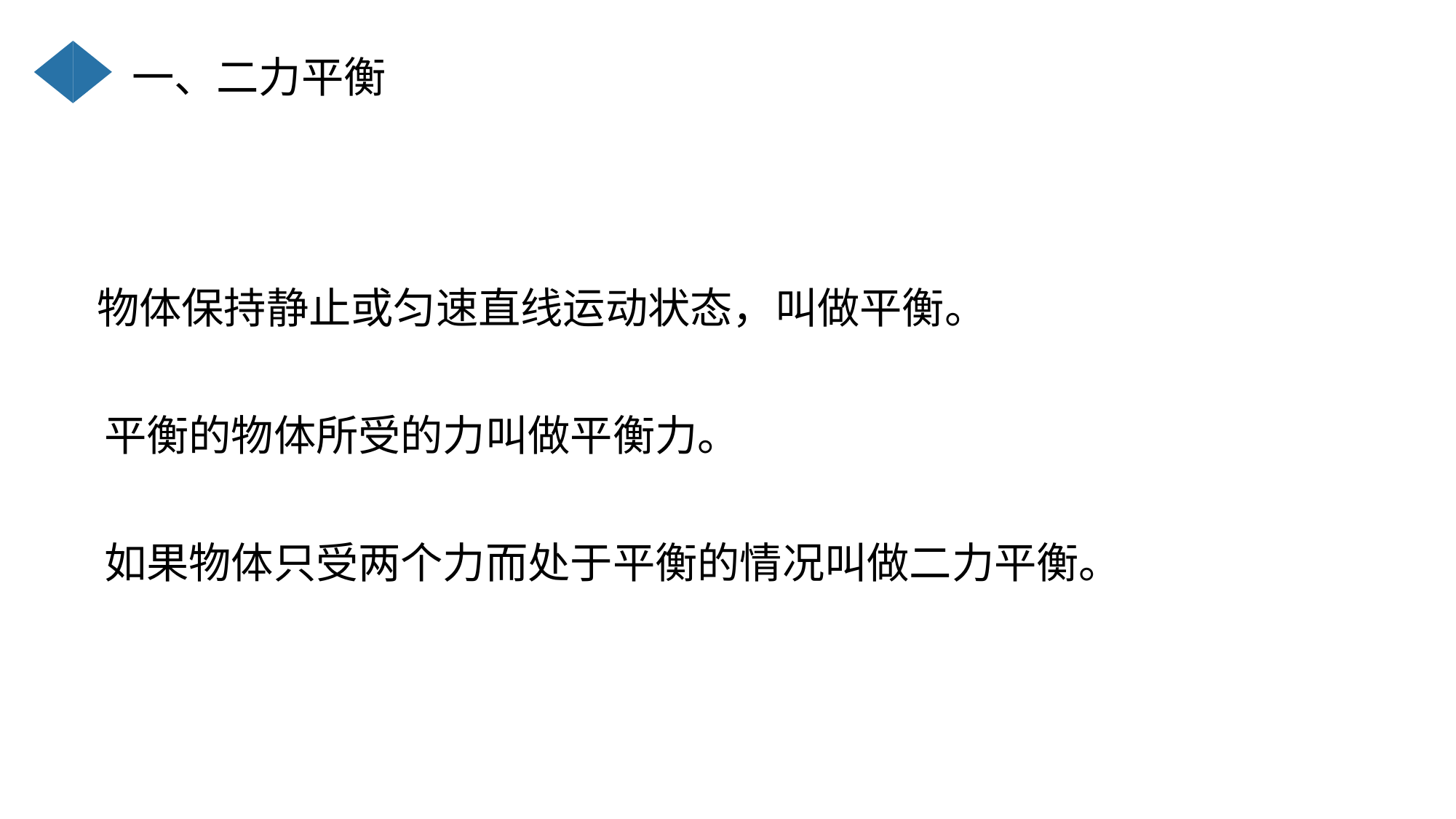

一、二力平衡
    物体保持静止或匀速直线运动状态，叫做平衡。
   平衡的物体所受的力叫做平衡力。
   如果物体只受两个力而处于平衡的情况叫做二力平衡。